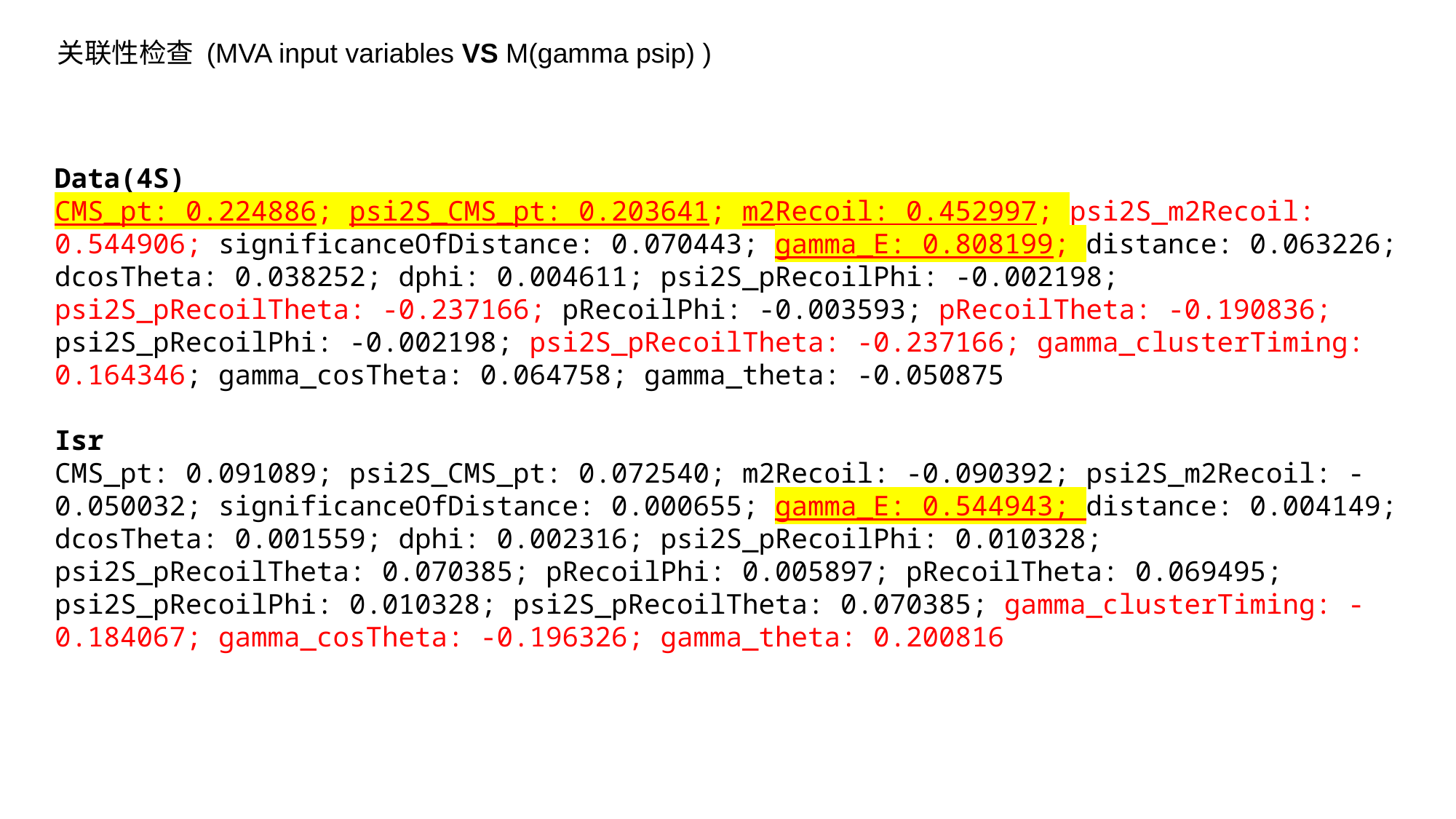

关联性检查 (MVA input variables VS M(gamma psip) )
Data(4S)
CMS_pt: 0.224886; psi2S_CMS_pt: 0.203641; m2Recoil: 0.452997; psi2S_m2Recoil: 0.544906; significanceOfDistance: 0.070443; gamma_E: 0.808199; distance: 0.063226; dcosTheta: 0.038252; dphi: 0.004611; psi2S_pRecoilPhi: -0.002198; psi2S_pRecoilTheta: -0.237166; pRecoilPhi: -0.003593; pRecoilTheta: -0.190836; psi2S_pRecoilPhi: -0.002198; psi2S_pRecoilTheta: -0.237166; gamma_clusterTiming: 0.164346; gamma_cosTheta: 0.064758; gamma_theta: -0.050875

Isr
CMS_pt: 0.091089; psi2S_CMS_pt: 0.072540; m2Recoil: -0.090392; psi2S_m2Recoil: -0.050032; significanceOfDistance: 0.000655; gamma_E: 0.544943; distance: 0.004149; dcosTheta: 0.001559; dphi: 0.002316; psi2S_pRecoilPhi: 0.010328; psi2S_pRecoilTheta: 0.070385; pRecoilPhi: 0.005897; pRecoilTheta: 0.069495; psi2S_pRecoilPhi: 0.010328; psi2S_pRecoilTheta: 0.070385; gamma_clusterTiming: -0.184067; gamma_cosTheta: -0.196326; gamma_theta: 0.200816